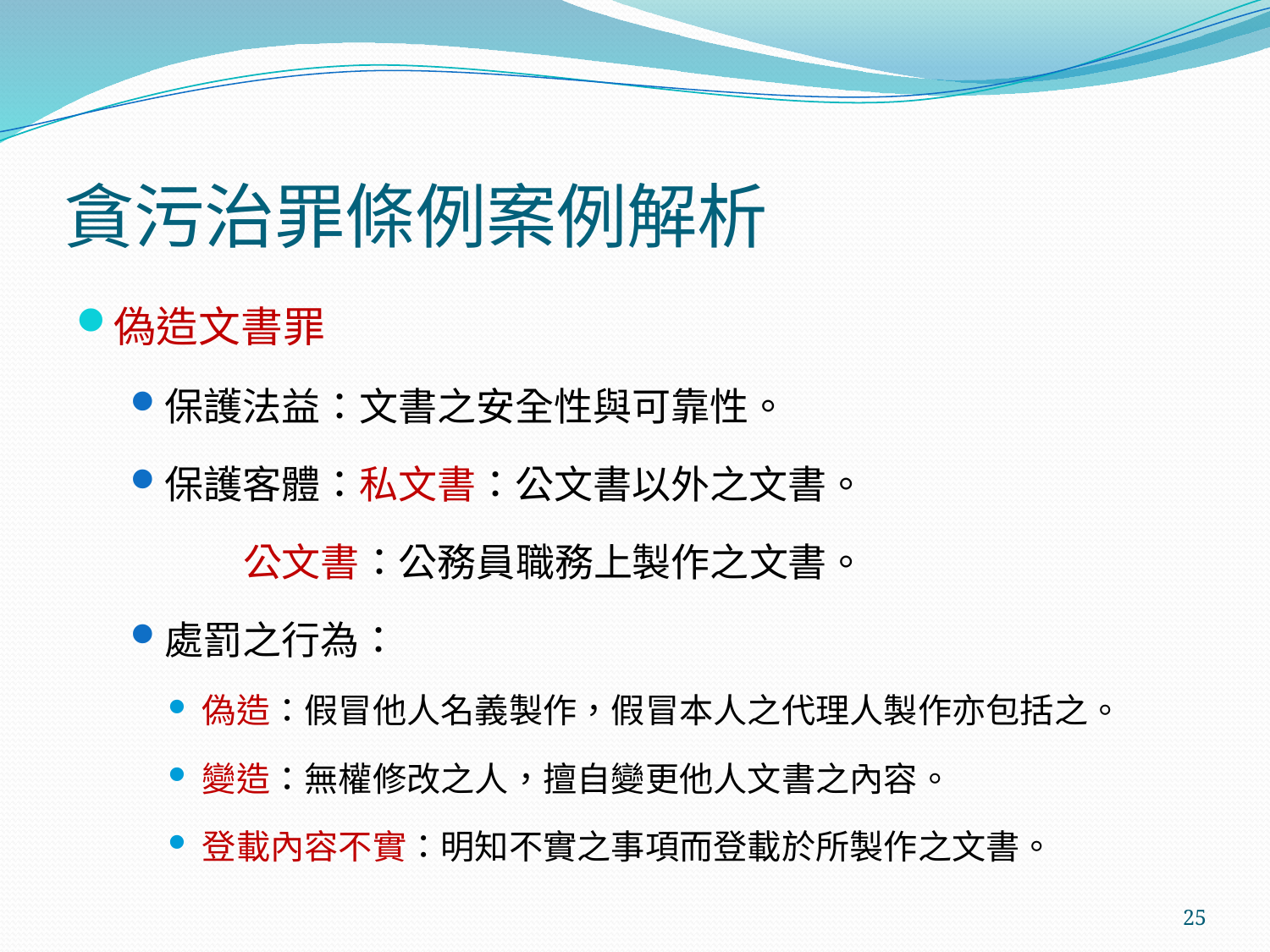

# 貪污治罪條例案例解析
偽造文書罪
保護法益：文書之安全性與可靠性。
保護客體：私文書：公文書以外之文書。
            公文書：公務員職務上製作之文書。
處罰之行為：
偽造：假冒他人名義製作，假冒本人之代理人製作亦包括之。
變造：無權修改之人，擅自變更他人文書之內容。
登載內容不實：明知不實之事項而登載於所製作之文書。

25